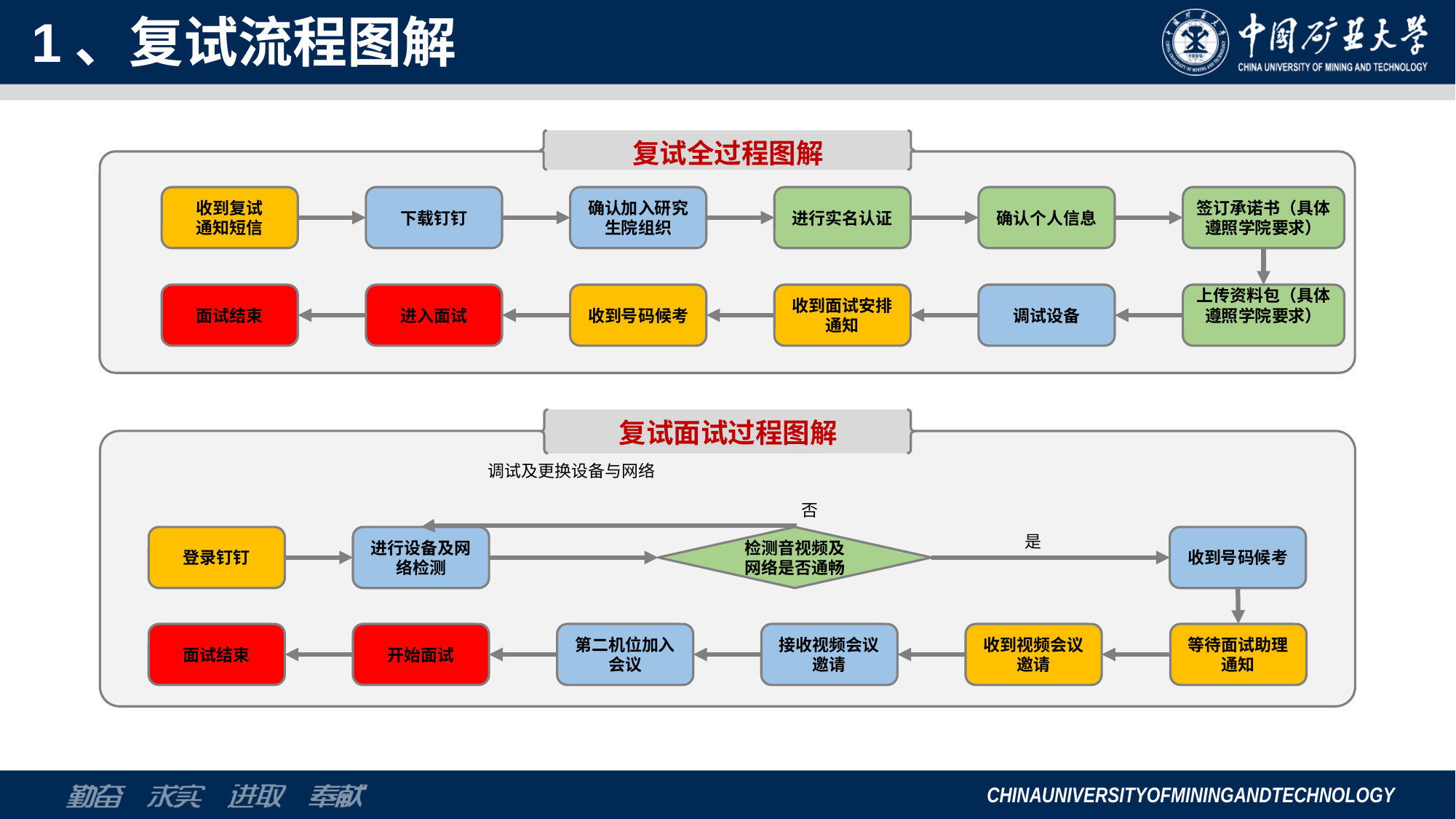

# 1、复试流程图解
复试全过程图解

下载钉钉
确认加入研究生院组织
进行实名认证
确认个人信息
签订承诺书（具体遵照学院要求）
收到复试
通知短信
面试结束
进入面试
收到号码候考
收到面试安排通知
调试设备
上传资料包（具体遵照学院要求）

复试面试过程图解

调试及更换设备与网络
否
是
登录钉钉
进行设备及网络检测
检测音视频及网络是否通畅
收到号码候考
面试结束
开始面试
第二机位加入会议
接收视频会议邀请
收到视频会议邀请
等待面试助理通知